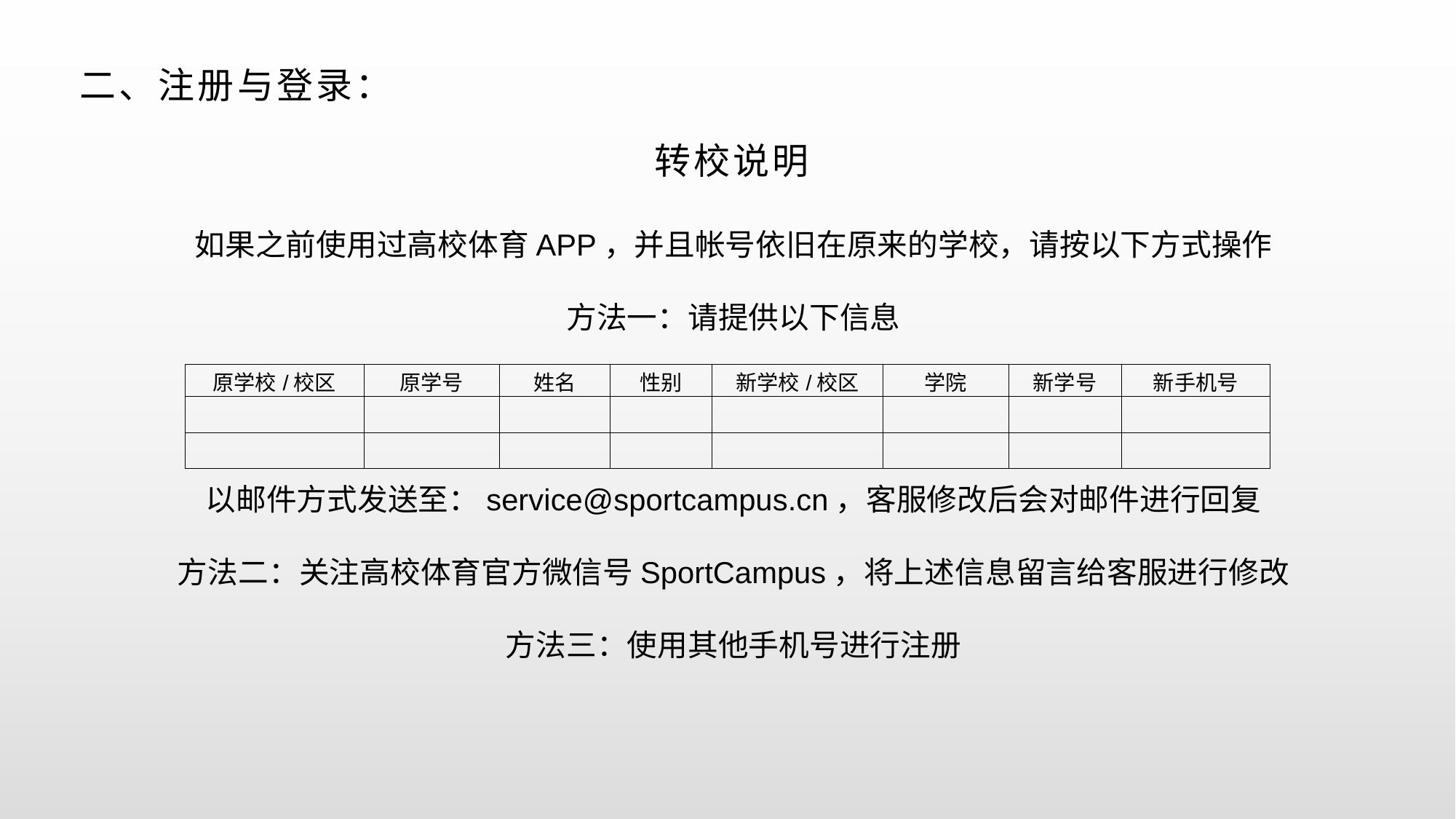

二、注册与登录：
# 转校说明 如果之前使用过高校体育APP，并且帐号依旧在原来的学校，请按以下方式操作 方法一：请提供以下信息 以邮件方式发送至：service@sportcampus.cn，客服修改后会对邮件进行回复 方法二：关注高校体育官方微信号SportCampus，将上述信息留言给客服进行修改 方法三：使用其他手机号进行注册
| 原学校/校区 | 原学号 | 姓名 | 性别 | 新学校/校区 | 学院 | 新学号 | 新手机号 |
| --- | --- | --- | --- | --- | --- | --- | --- |
|  |  |  |  |  |  |  |  |
|  |  |  |  |  |  |  |  |